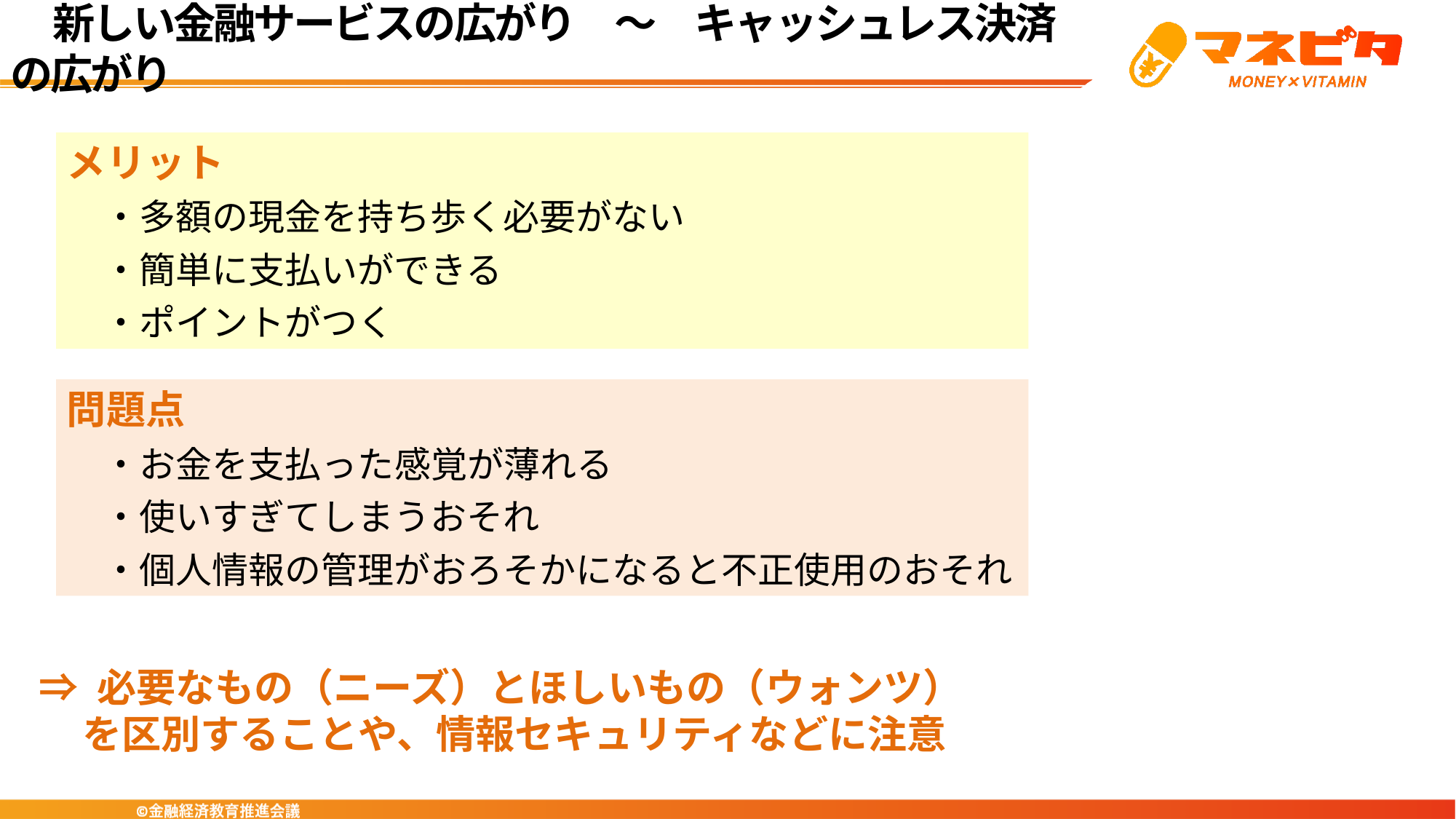

新しい金融サービスの広がり　～　キャッシュレス決済の広がり
メリット
　・多額の現金を持ち歩く必要がない
　・簡単に支払いができる
　・ポイントがつく
問題点
　・お金を支払った感覚が薄れる
　・使いすぎてしまうおそれ
　・個人情報の管理がおろそかになると不正使用のおそれ
⇒ 必要なもの（ニーズ）とほしいもの（ウォンツ）を区別することや、情報セキュリティなどに注意